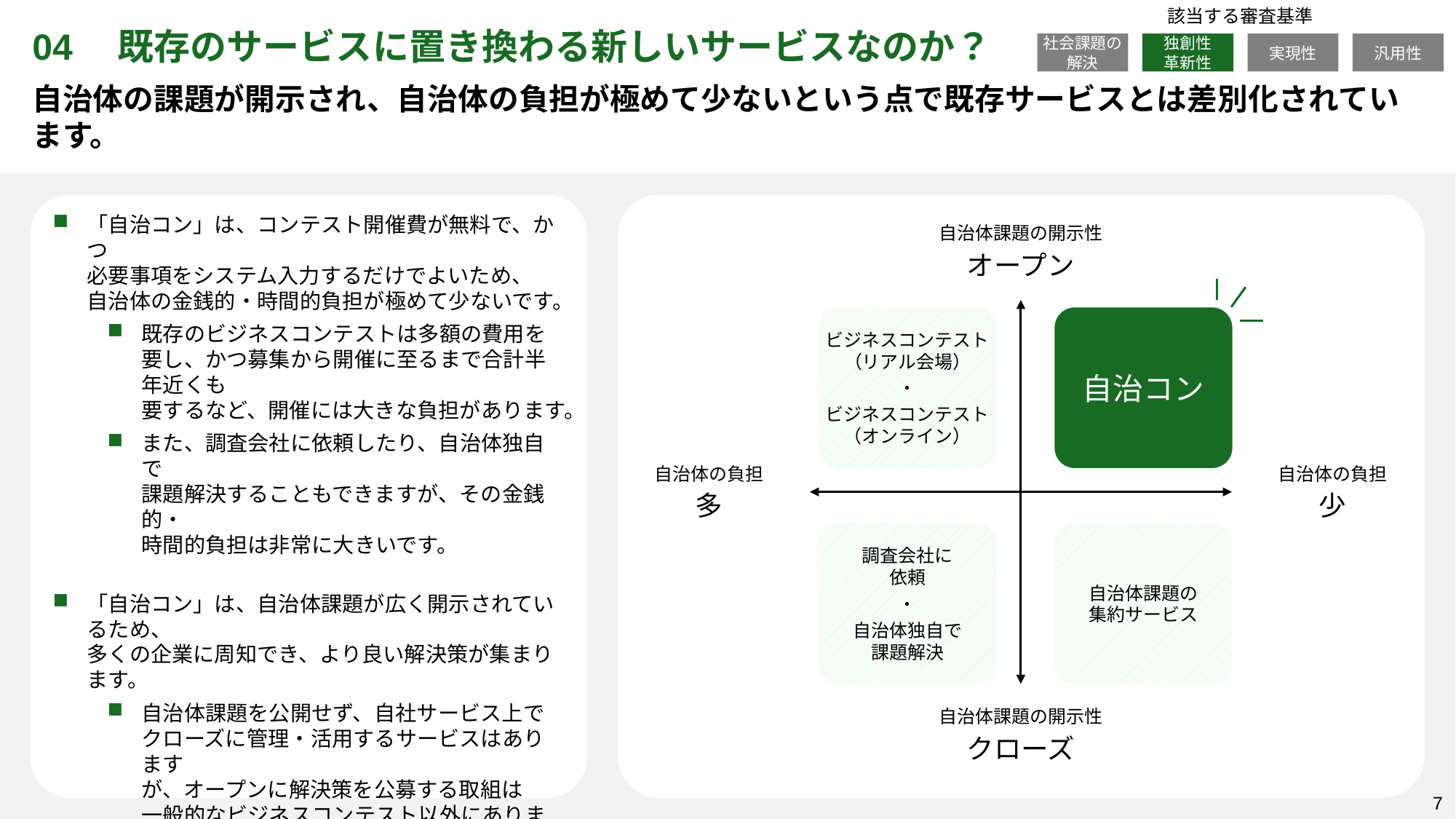

該当する審査基準
社会課題の
解決
独創性
革新性
実現性
汎用性
04　既存のサービスに置き換わる新しいサービスなのか？
自治体の課題が開示され、自治体の負担が極めて少ないという点で既存サービスとは差別化されています。

「自治コン」は、コンテスト開催費が無料で、かつ
必要事項をシステム入力するだけでよいため、
自治体の金銭的・時間的負担が極めて少ないです。
既存のビジネスコンテストは多額の費用を要し、かつ募集から開催に至るまで合計半年近くも
要するなど、開催には大きな負担があります。
また、調査会社に依頼したり、自治体独自で
課題解決することもできますが、その金銭的・
時間的負担は非常に大きいです。
「自治コン」は、自治体課題が広く開示されているため、
多くの企業に周知でき、より良い解決策が集まります。
自治体課題を公開せず、自社サービス上で
クローズに管理・活用するサービスはあります
が、オープンに解決策を公募する取組は
一般的なビジネスコンテスト以外にありません。
しかし、「自治コン」が目指すのは自治体課題を
最大効率で解決することであり、そのためにも
コンテストの開催テーマである自治体課題、
そしてコンテストで入賞した企業が持つ解決策
はすべてのユーザーが閲覧できるようにします。

自治体課題の開示性
オープン
自治コン
ビジネスコンテスト
（リアル会場）
・
ビジネスコンテスト
（オンライン）
自治体の負担
多
自治体の負担
少
自治体課題の
集約サービス
調査会社に
依頼
・
自治体独自で
課題解決
自治体課題の開示性
クローズ
7